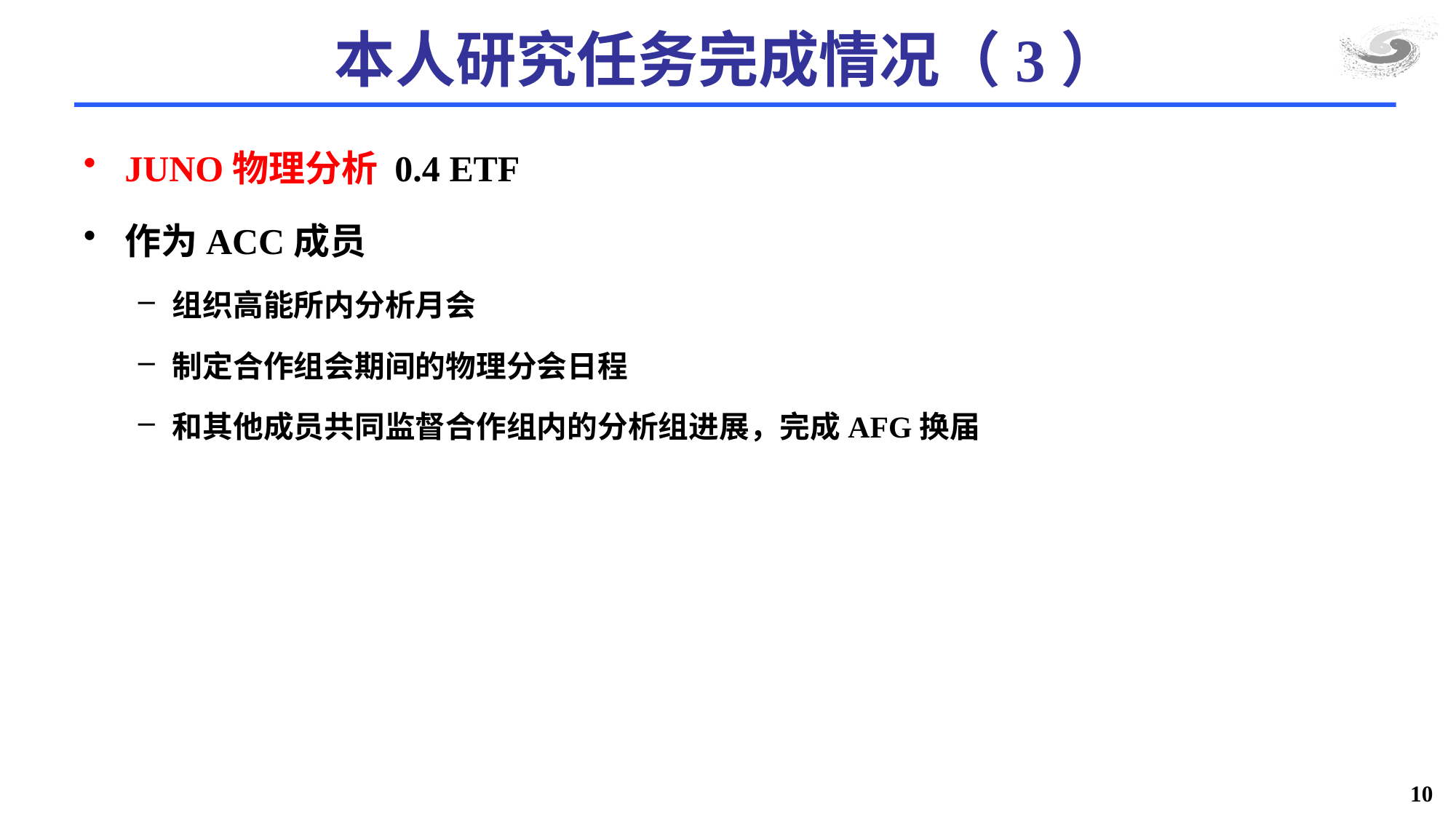

# 本人研究任务完成情况（3）
JUNO物理分析 0.4 ETF
作为ACC成员
组织高能所内分析月会
制定合作组会期间的物理分会日程
和其他成员共同监督合作组内的分析组进展，完成AFG换届
10